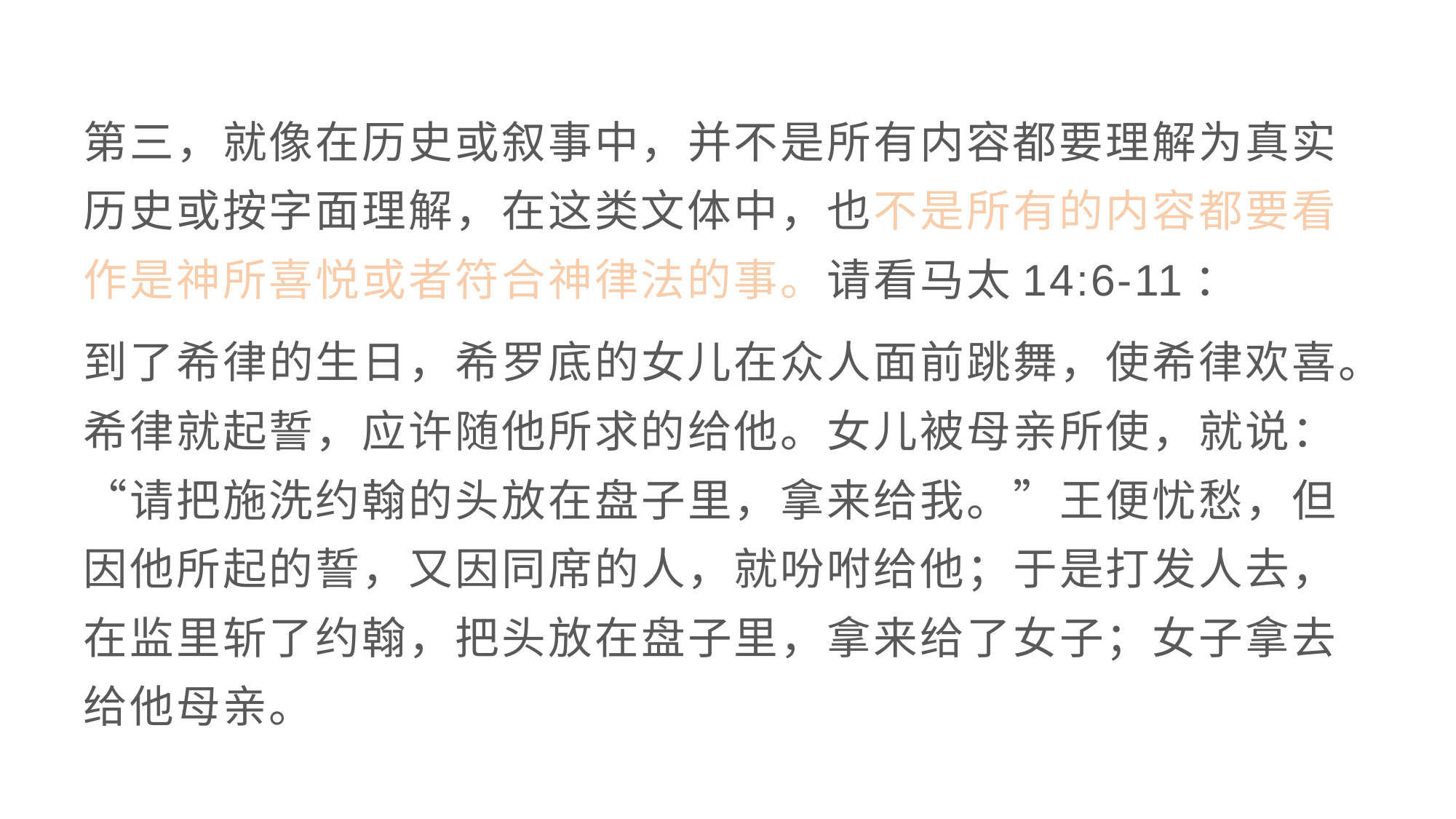

第三，就像在历史或叙事中，并不是所有内容都要理解为真实历史或按字面理解，在这类文体中，也不是所有的内容都要看作是神所喜悦或者符合神律法的事。请看马太14:6-11：
到了希律的生日，希罗底的女儿在众人面前跳舞，使希律欢喜。希律就起誓，应许随他所求的给他。女儿被母亲所使，就说：“请把施洗约翰的头放在盘子里，拿来给我。”王便忧愁，但因他所起的誓，又因同席的人，就吩咐给他；于是打发人去，在监里斩了约翰，把头放在盘子里，拿来给了女子；女子拿去给他母亲。